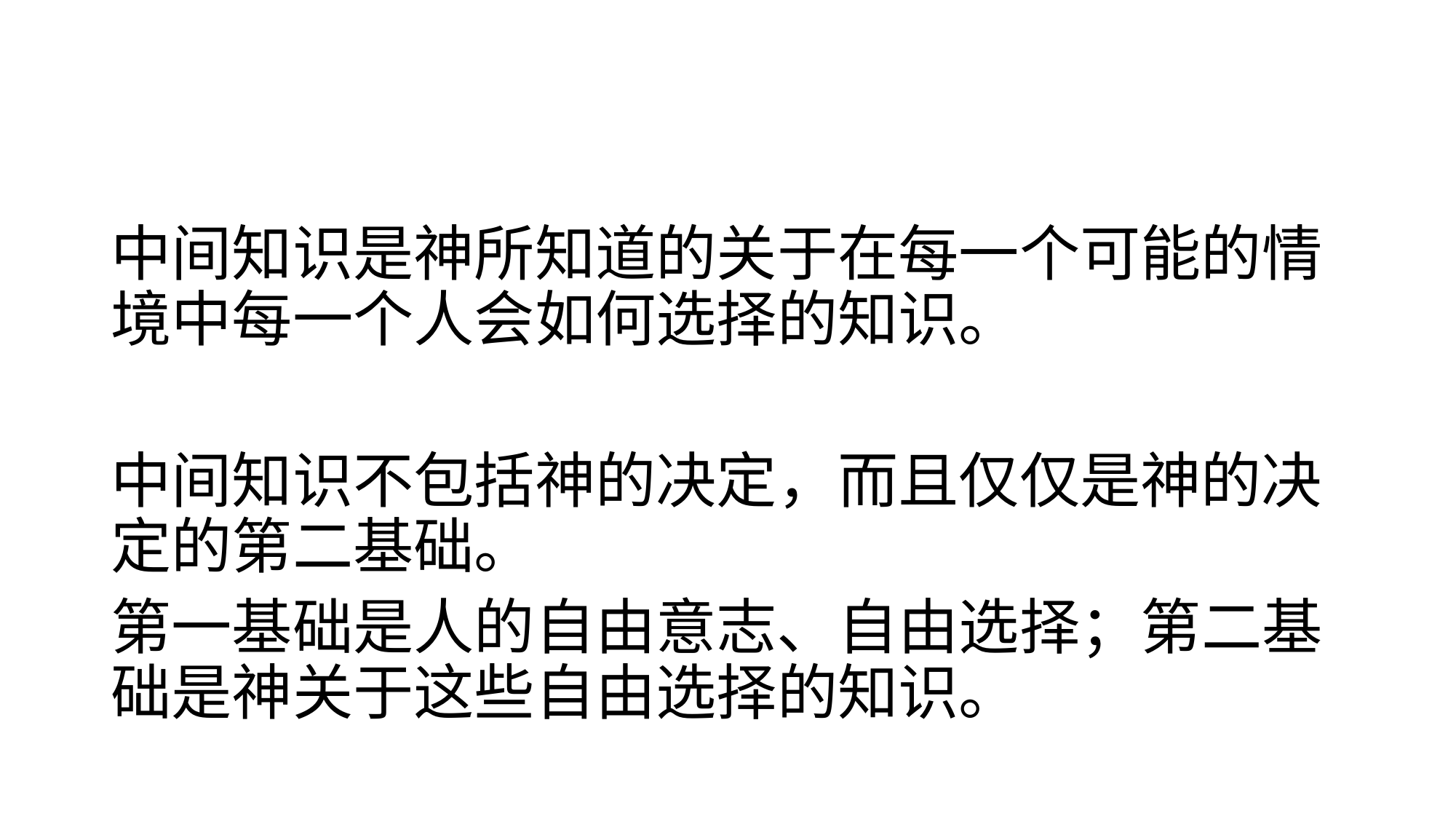

#
中间知识是神所知道的关于在每一个可能的情境中每一个人会如何选择的知识。

中间知识不包括神的决定，而且仅仅是神的决定的第二基础。
第一基础是人的自由意志、自由选择；第二基础是神关于这些自由选择的知识。